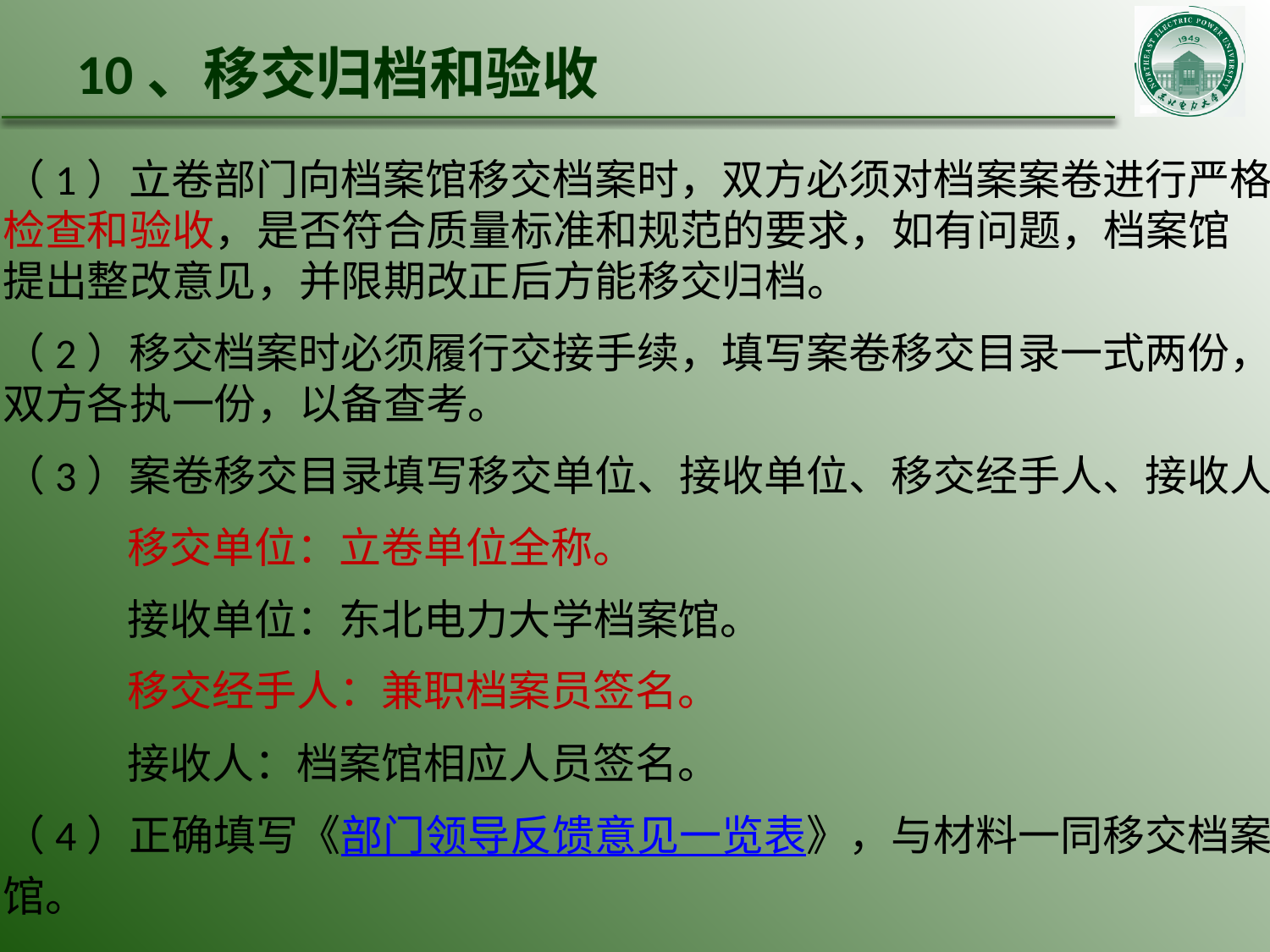

# 10、移交归档和验收
（1）立卷部门向档案馆移交档案时，双方必须对档案案卷进行严格检查和验收，是否符合质量标准和规范的要求，如有问题，档案馆提出整改意见，并限期改正后方能移交归档。
（2）移交档案时必须履行交接手续，填写案卷移交目录一式两份，双方各执一份，以备查考。
（3）案卷移交目录填写移交单位、接收单位、移交经手人、接收人。
移交单位：立卷单位全称。
接收单位：东北电力大学档案馆。
移交经手人：兼职档案员签名。
接收人：档案馆相应人员签名。
（4）正确填写《部门领导反馈意见一览表》，与材料一同移交档案馆。